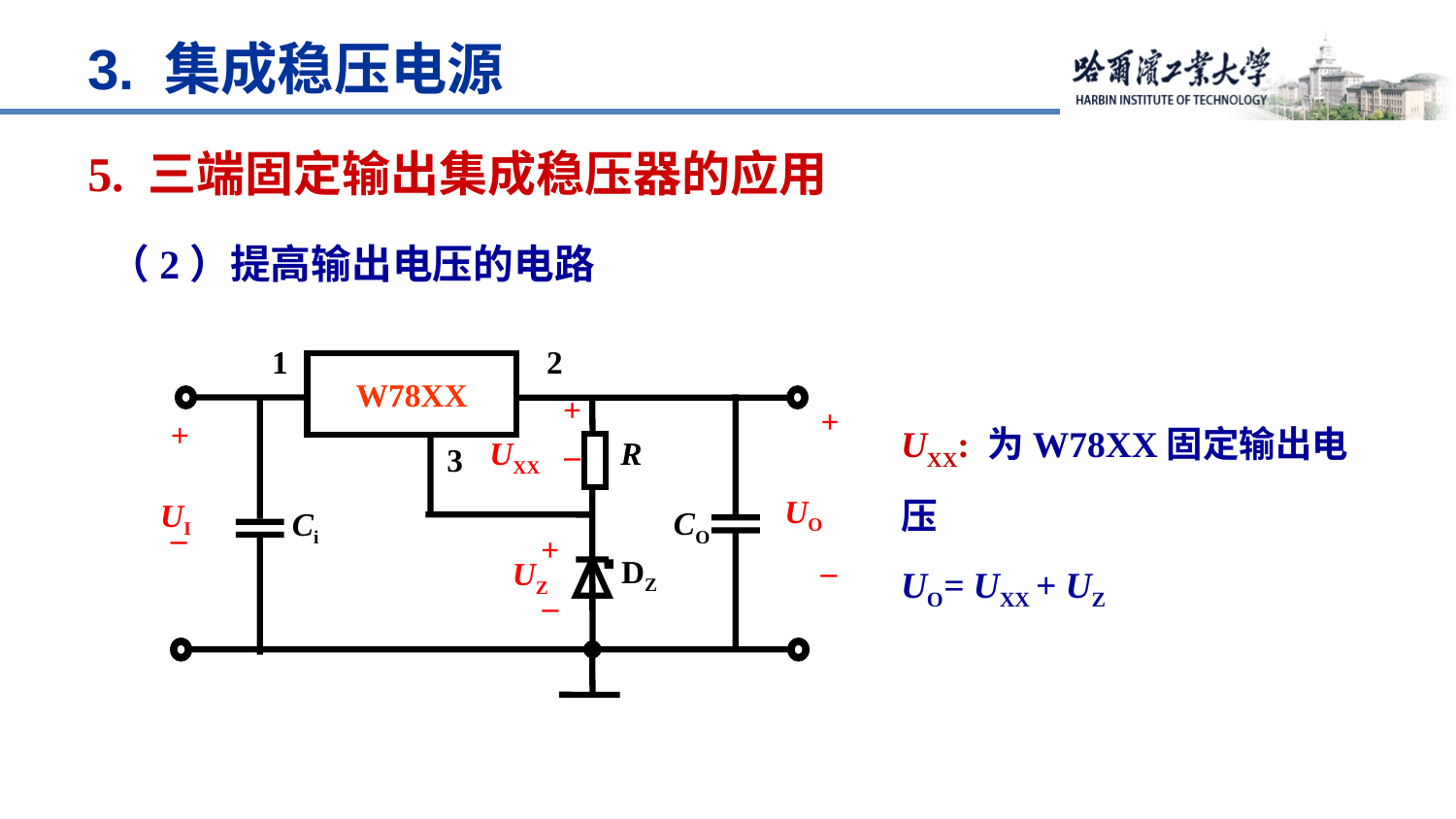

3. 集成稳压电源
5. 三端固定输出集成稳压器的应用
（2）提高输出电压的电路
1
2
W78XX
+

_
+
_

+

_
UXX
R
3

UO
UI

CO
Ci

+
_
DZ
UZ

UXX: 为W78XX固定输出电压
UO= UXX + UZ